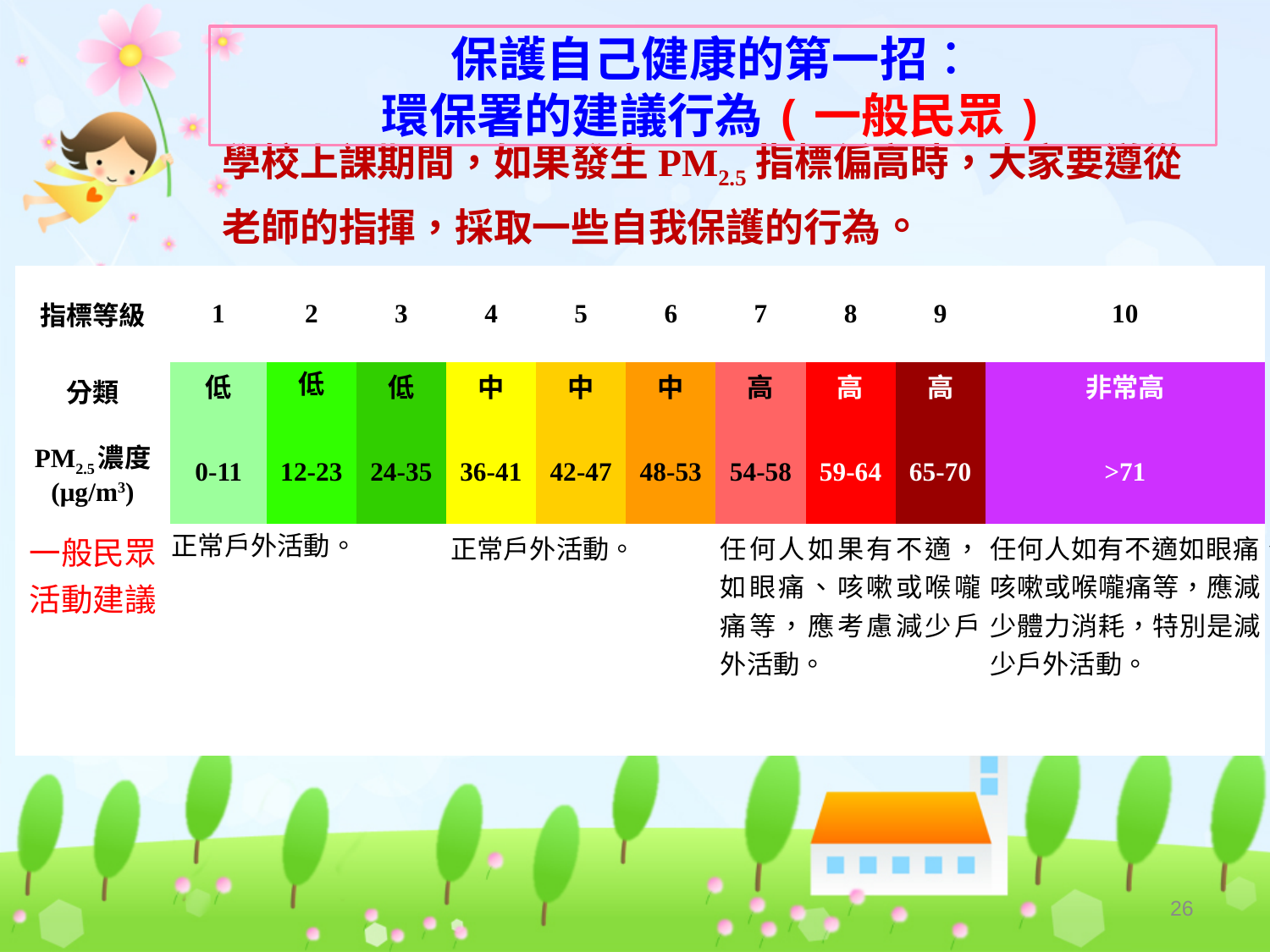

# 保護自己健康的第一招︰ 環保署的建議行為(一般民眾)
學校上課期間，如果發生PM2.5指標偏高時，大家要遵從
老師的指揮，採取一些自我保護的行為。
| 指標等級 | 1 | 2 | 3 | 4 | 5 | 6 | 7 | 8 | 9 | 10 |
| --- | --- | --- | --- | --- | --- | --- | --- | --- | --- | --- |
| 分類 | 低 | 低 | 低 | 中 | 中 | 中 | 高 | 高 | 高 | 非常高 |
| PM2.5濃度 (μg/m3) | 0-11 | 12-23 | 24-35 | 36-41 | 42-47 | 48-53 | 54-58 | 59-64 | 65-70 | >71 |
| 一般民眾活動建議 | 正常戶外活動。 |  |  | 正常戶外活動。 |  |  | 任何人如果有不適，如眼痛、咳嗽或喉嚨痛等，應考慮減少戶外活動。 |  |  | 任何人如有不適如眼痛、咳嗽或喉嚨痛等，應減少體力消耗，特別是減少戶外活動。 |
26